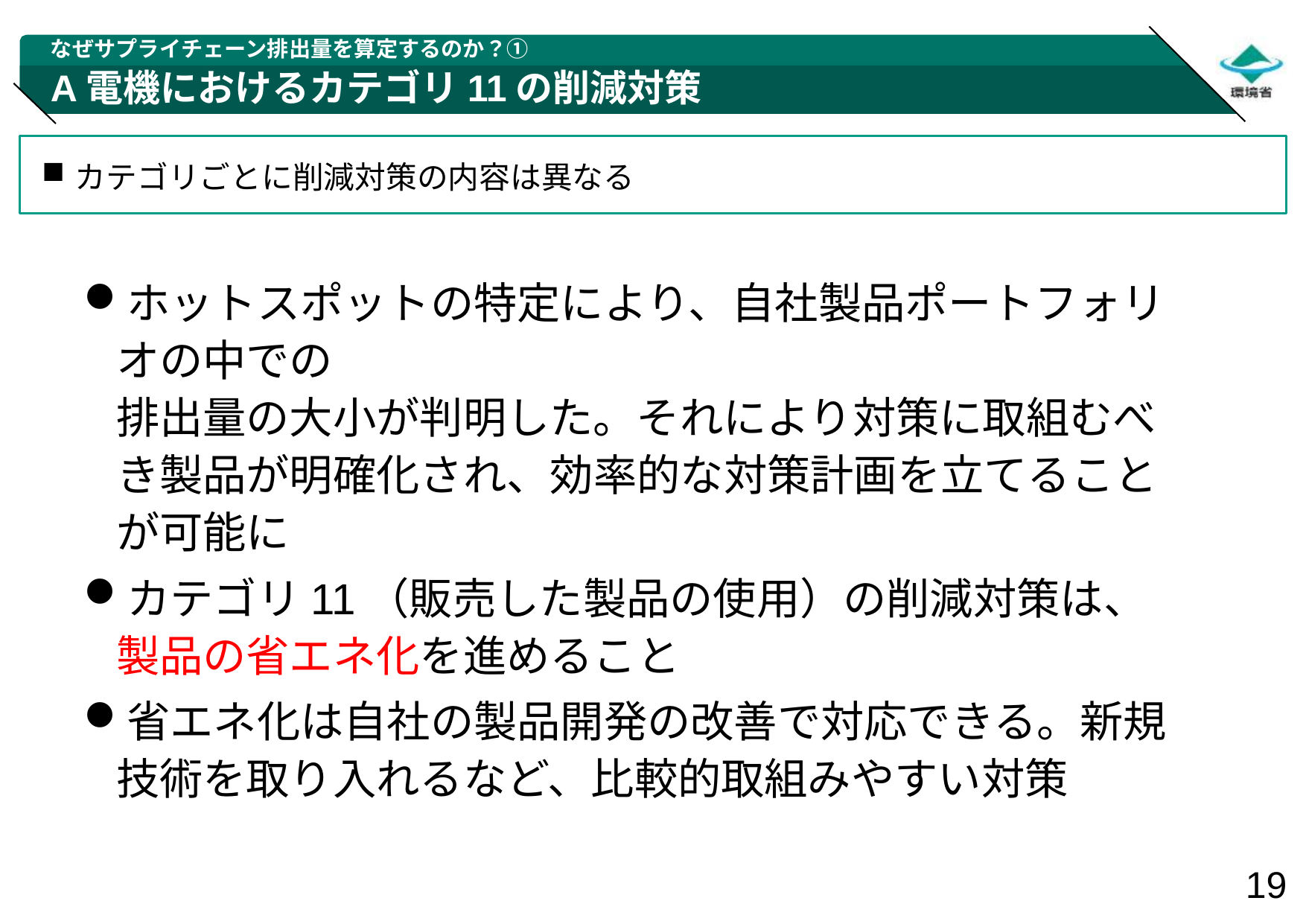

なぜサプライチェーン排出量を算定するのか？①
# A電機におけるカテゴリ11の削減対策
カテゴリごとに削減対策の内容は異なる
ホットスポットの特定により、自社製品ポートフォリオの中での
排出量の大小が判明した。それにより対策に取組むべき製品が明確化され、効率的な対策計画を立てることが可能に
カテゴリ11（販売した製品の使用）の削減対策は、製品の省エネ化を進めること
省エネ化は自社の製品開発の改善で対応できる。新規技術を取り入れるなど、比較的取組みやすい対策